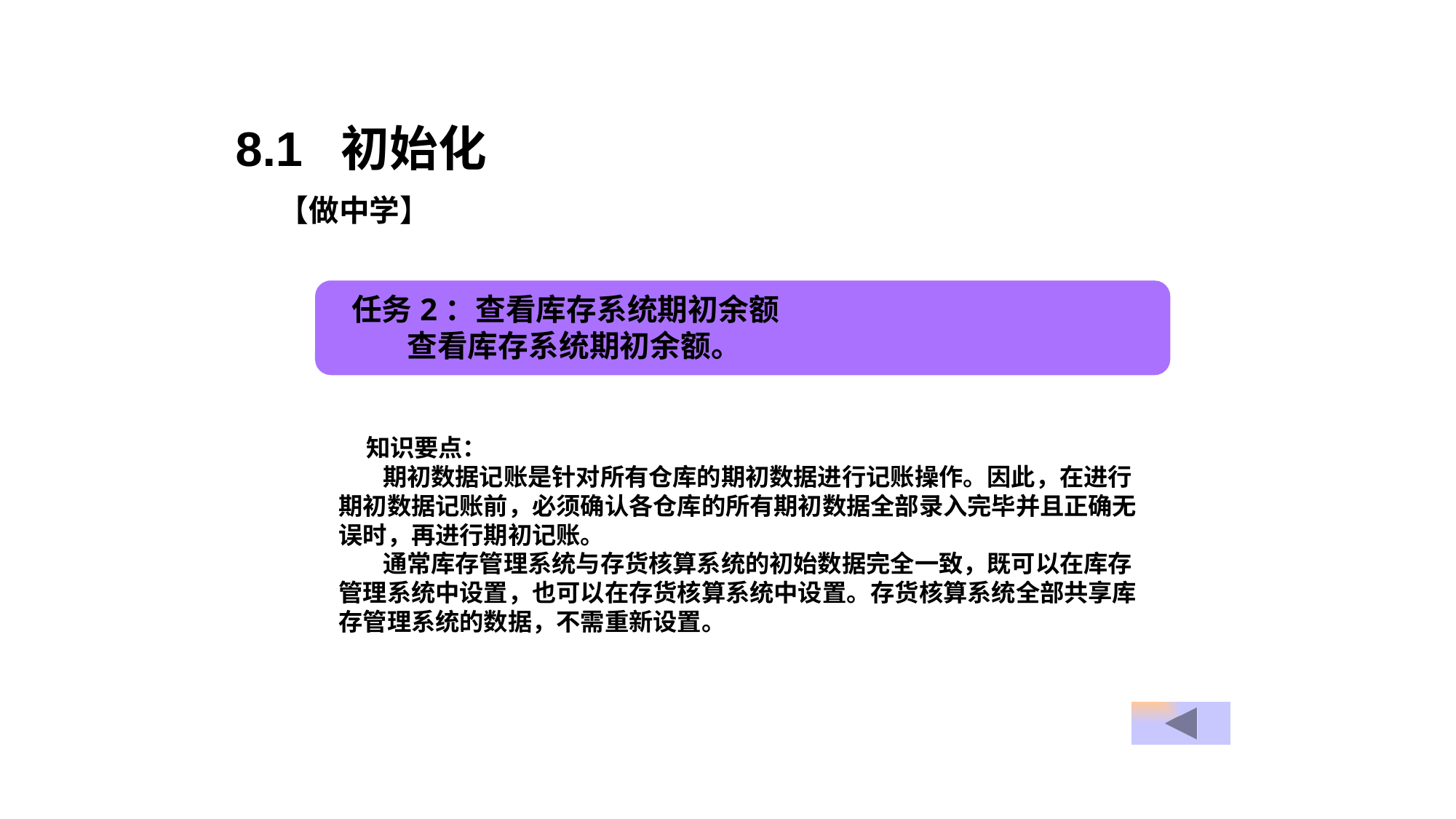

8.1  初始化
【做中学】

任务2：查看库存系统期初余额
       查看库存系统期初余额。
知识要点：
  期初数据记账是针对所有仓库的期初数据进行记账操作。因此，在进行期初数据记账前，必须确认各仓库的所有期初数据全部录入完毕并且正确无误时，再进行期初记账。
  通常库存管理系统与存货核算系统的初始数据完全一致，既可以在库存管理系统中设置，也可以在存货核算系统中设置。存货核算系统全部共享库存管理系统的数据，不需重新设置。